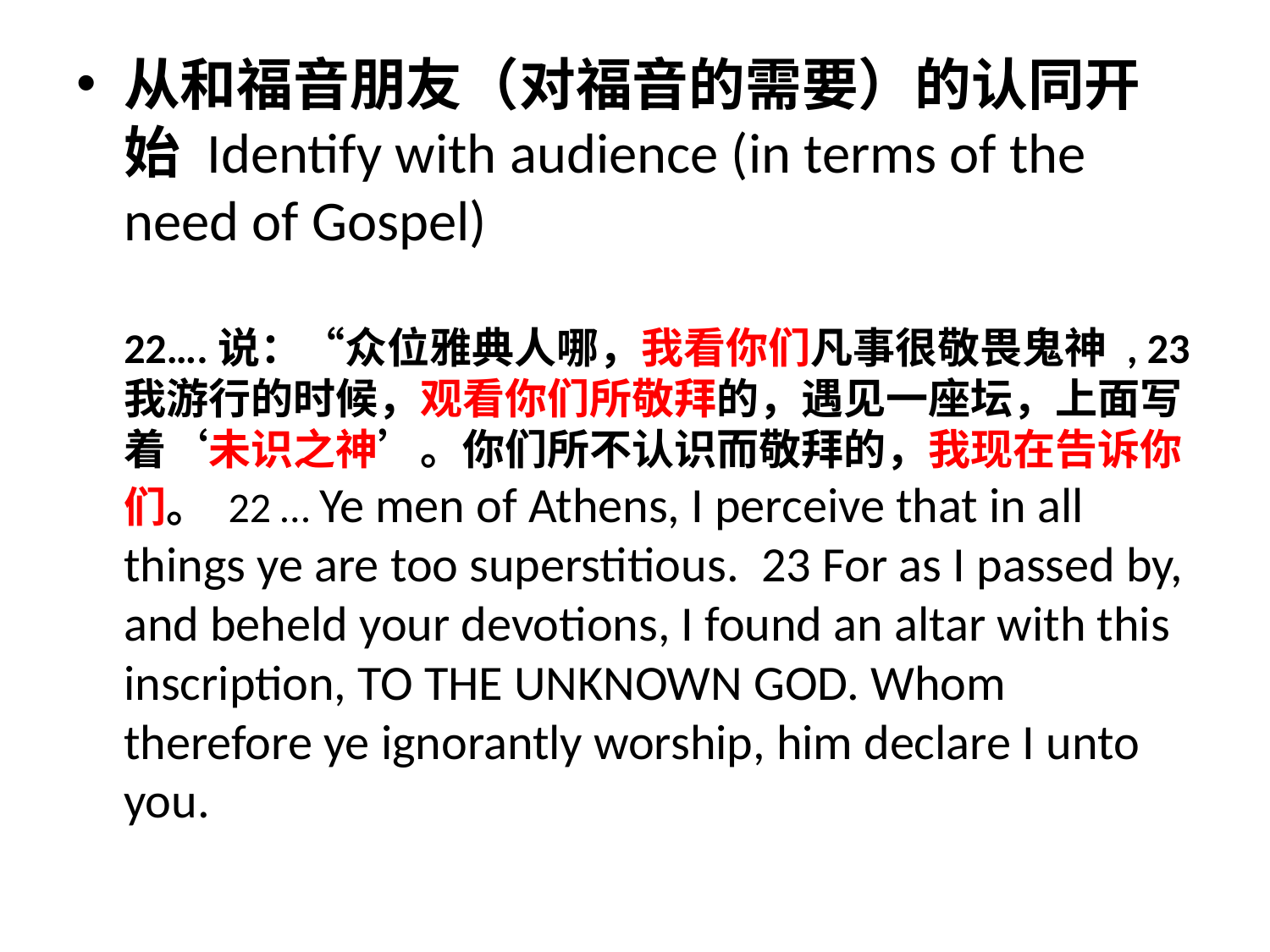

从和福音朋友（对福音的需要）的认同开始 Identify with audience (in terms of the need of Gospel)

	22….说：“众位雅典人哪，我看你们凡事很敬畏鬼神 , 23我游行的时候，观看你们所敬拜的，遇见一座坛，上面写着‘未识之神’。你们所不认识而敬拜的，我现在告诉你们。 22 … Ye men of Athens, I perceive that in all things ye are too superstitious.  23 For as I passed by, and beheld your devotions, I found an altar with this inscription, TO THE UNKNOWN GOD. Whom therefore ye ignorantly worship, him declare I unto you.